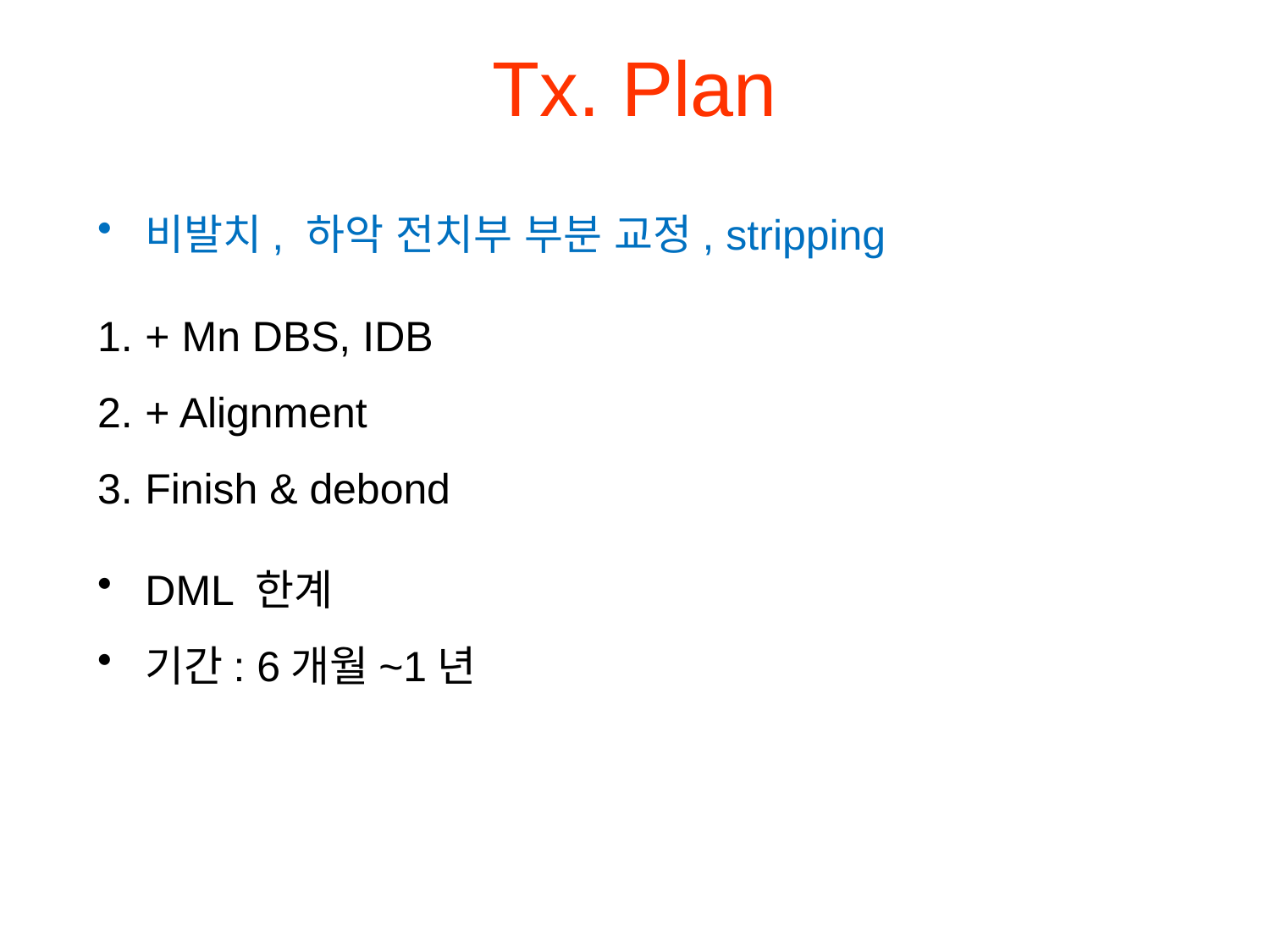

# Tx. Plan
비발치, 하악 전치부 부분 교정, stripping

+ Mn DBS, IDB
+ Alignment
Finish & debond

DML 한계
기간: 6개월~1년